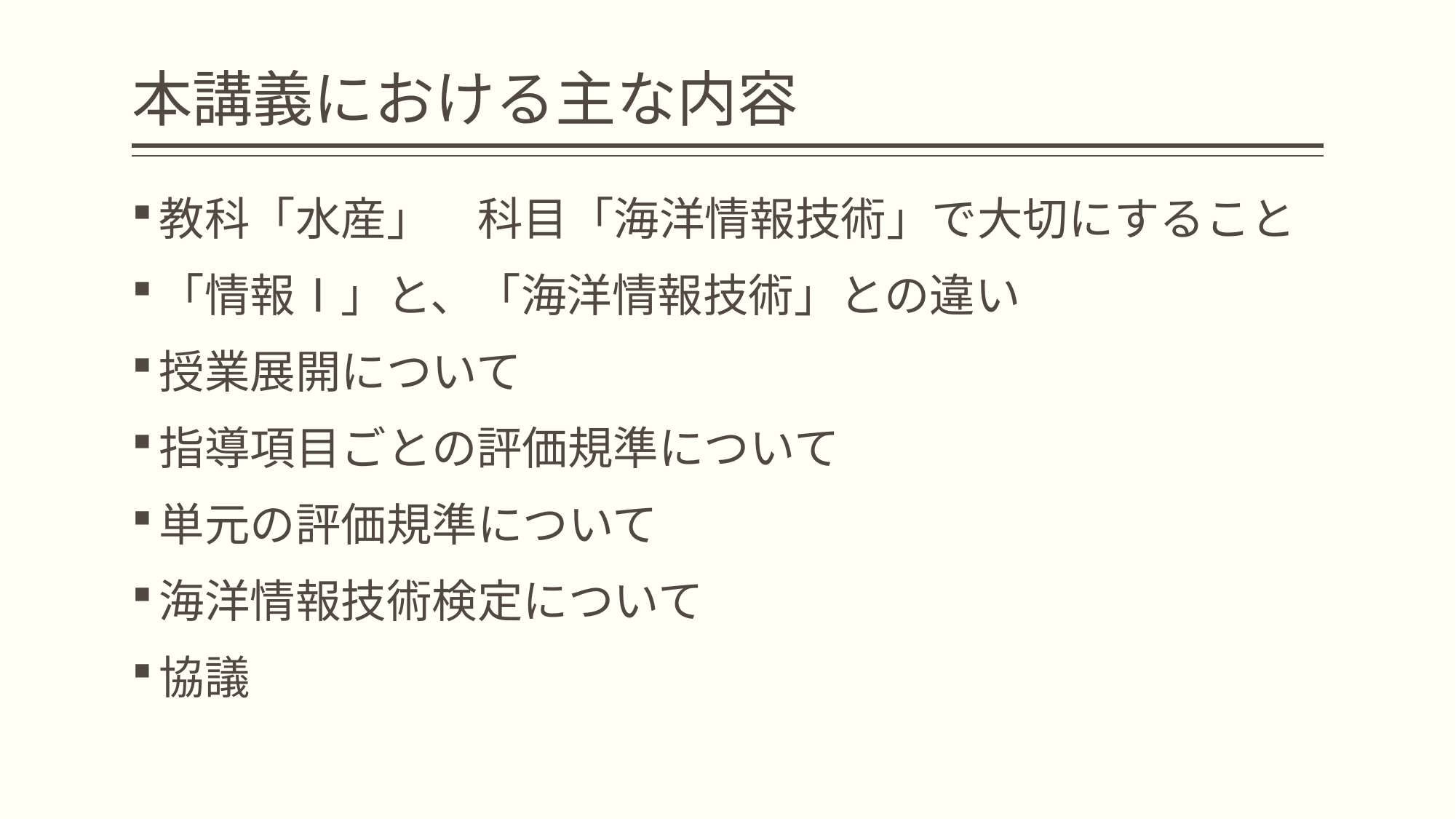

# 本講義における主な内容
教科「水産」　科目「海洋情報技術」で大切にすること
「情報Ⅰ」と、「海洋情報技術」との違い
授業展開について
指導項目ごとの評価規準について
単元の評価規準について
海洋情報技術検定について
協議